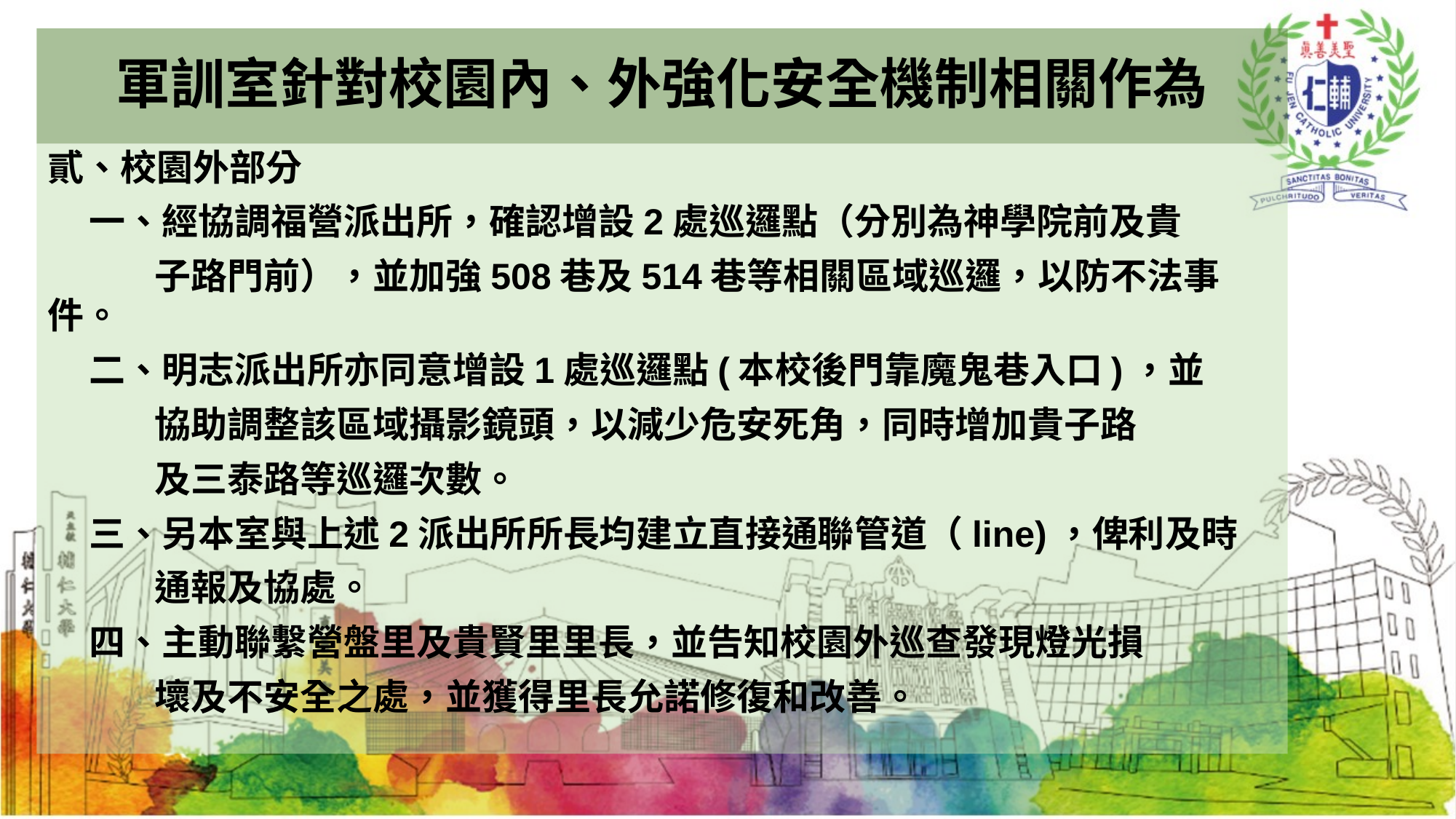

# 軍訓室針對校園內、外強化安全機制相關作為
貳、校園外部分
    一、經協調福營派出所，確認增設2處巡邏點（分別為神學院前及貴
            子路門前），並加強508巷及514巷等相關區域巡邏，以防不法事件。
    二、明志派出所亦同意增設1處巡邏點(本校後門靠魔鬼巷入口)，並
            協助調整該區域攝影鏡頭，以減少危安死角，同時增加貴子路
            及三泰路等巡邏次數。
    三、另本室與上述2派出所所長均建立直接通聯管道（line)，俾利及時
            通報及協處。
    四、主動聯繫營盤里及貴賢里里長，並告知校園外巡查發現燈光損
            壞及不安全之處，並獲得里長允諾修復和改善。